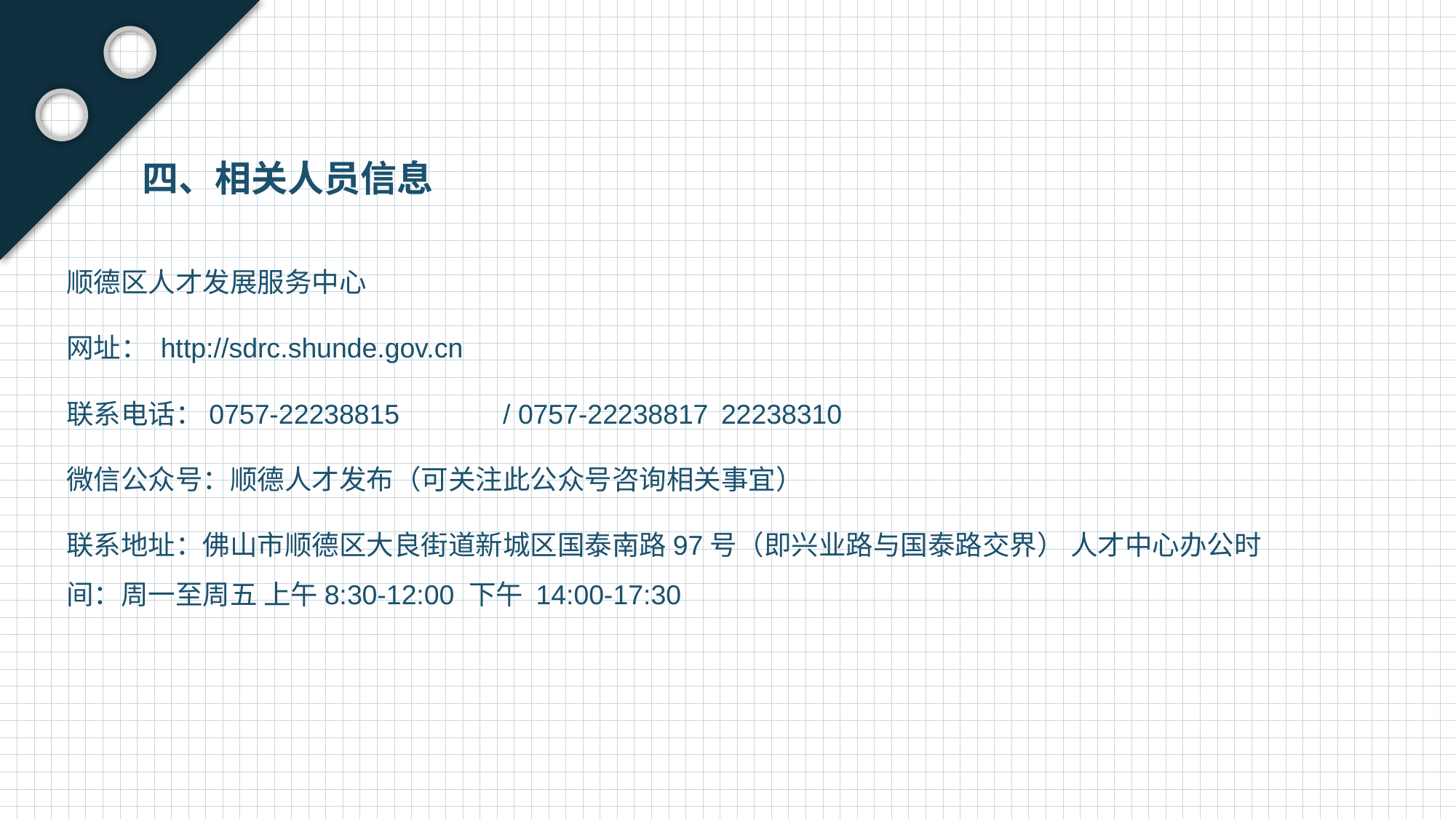

四、相关人员信息
顺德区人才发展服务中心
网址： http://sdrc.shunde.gov.cn
联系电话：0757-22238815	/ 0757-22238817 	22238310
微信公众号：顺德人才发布（可关注此公众号咨询相关事宜）
联系地址：佛山市顺德区大良街道新城区国泰南路97号（即兴业路与国泰路交界） 人才中心办公时间：周一至周五 上午8:30-12:00 下午 14:00-17:30